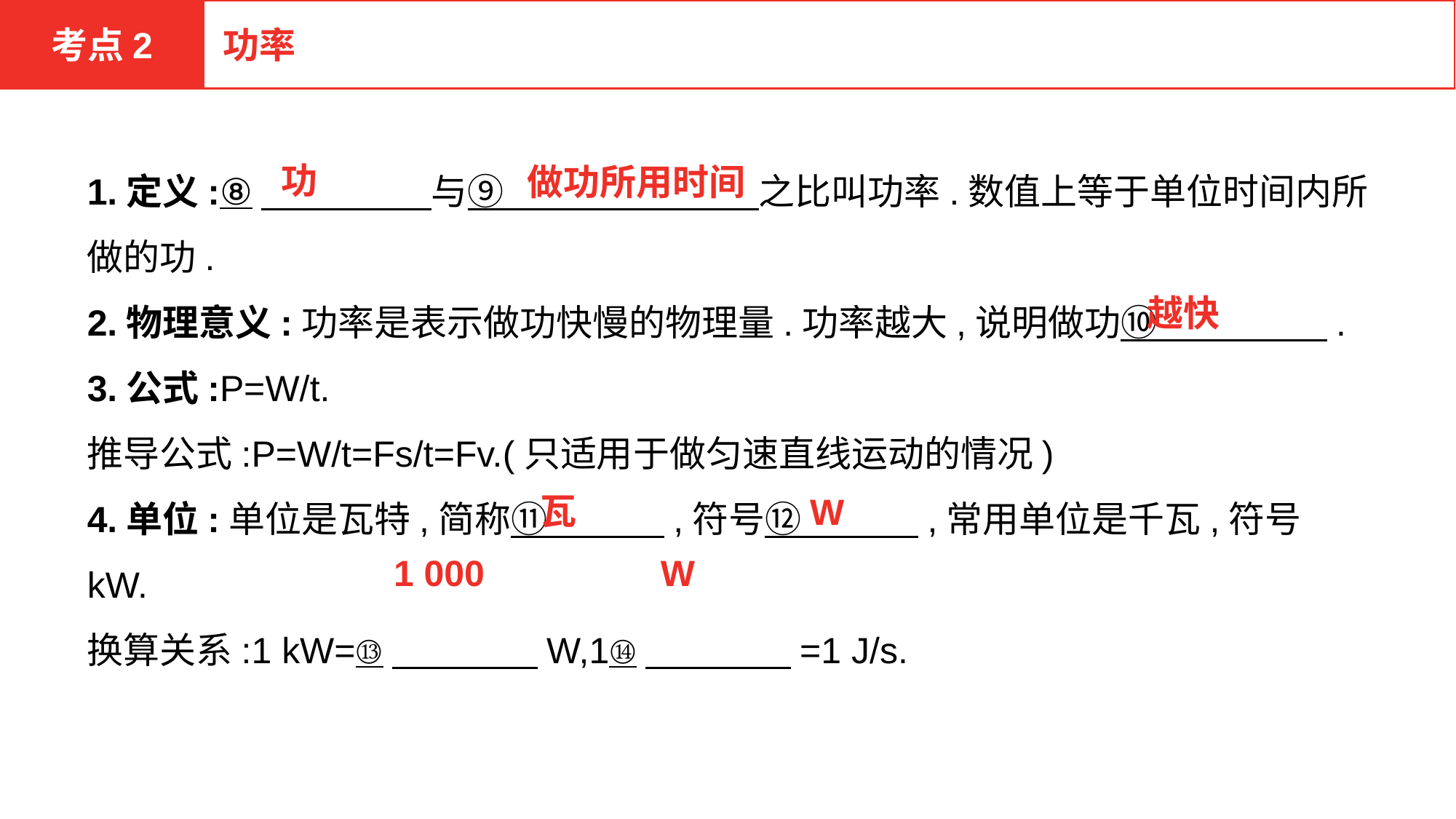

考点2
功率
1.定义:⑧　　   　　与⑨　　　　　　　之比叫功率.数值上等于单位时间内所做的功.
2.物理意义:功率是表示做功快慢的物理量.功率越大,说明做功⑩　　   　　.
3.公式:P=W/t.
推导公式:P=W/t=Fs/t=Fv.(只适用于做匀速直线运动的情况)
4.单位:单位是瓦特,简称⑪　　 　,符号⑫　 　　,常用单位是千瓦,符号kW.
换算关系:1 kW=⑬　　　　W,1⑭　　　　=1 J/s.
功
做功所用时间
越快
瓦
W
1 000
W